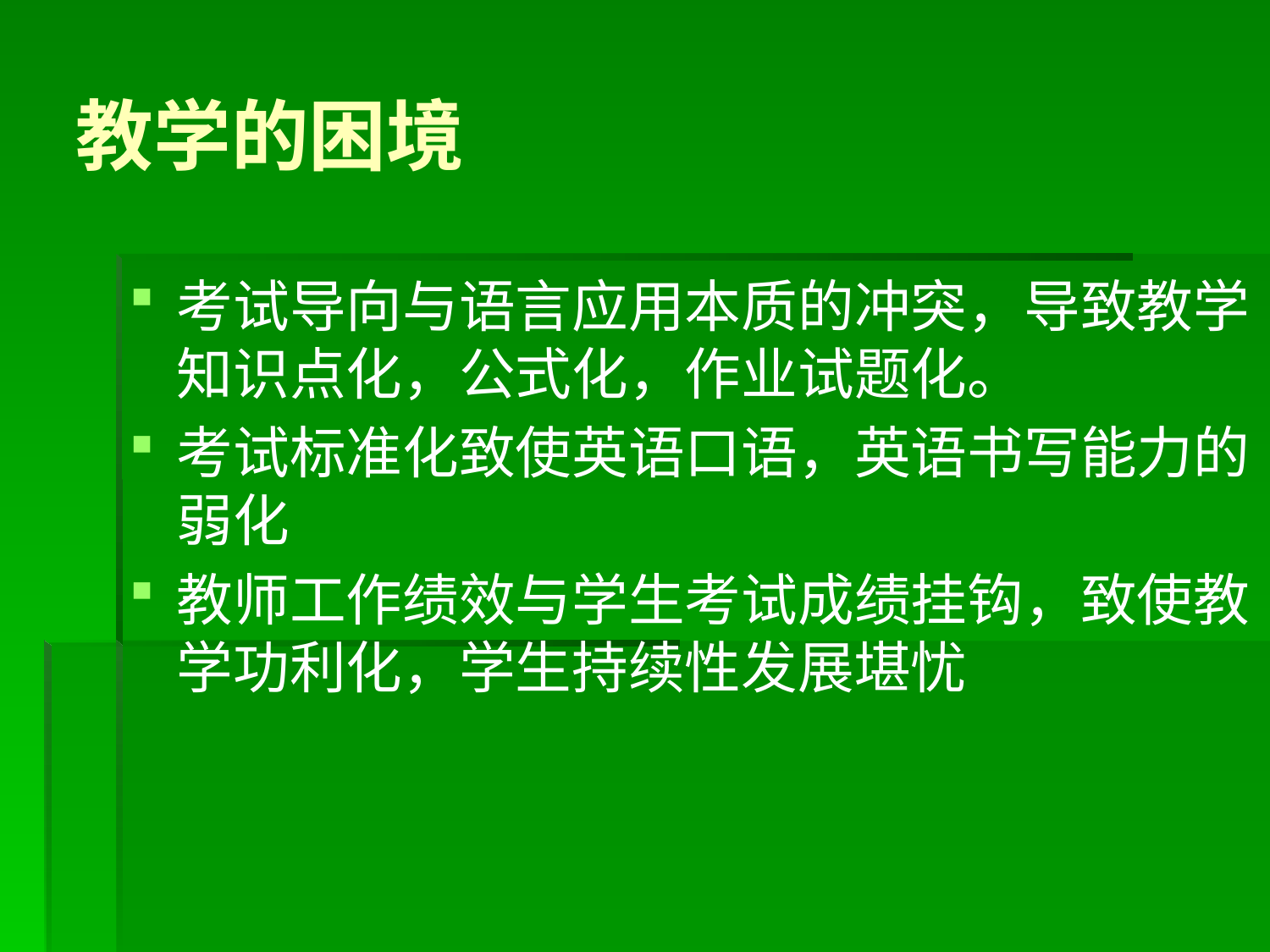

# 教学的困境
考试导向与语言应用本质的冲突，导致教学知识点化，公式化，作业试题化。
考试标准化致使英语口语，英语书写能力的弱化
教师工作绩效与学生考试成绩挂钩，致使教学功利化，学生持续性发展堪忧